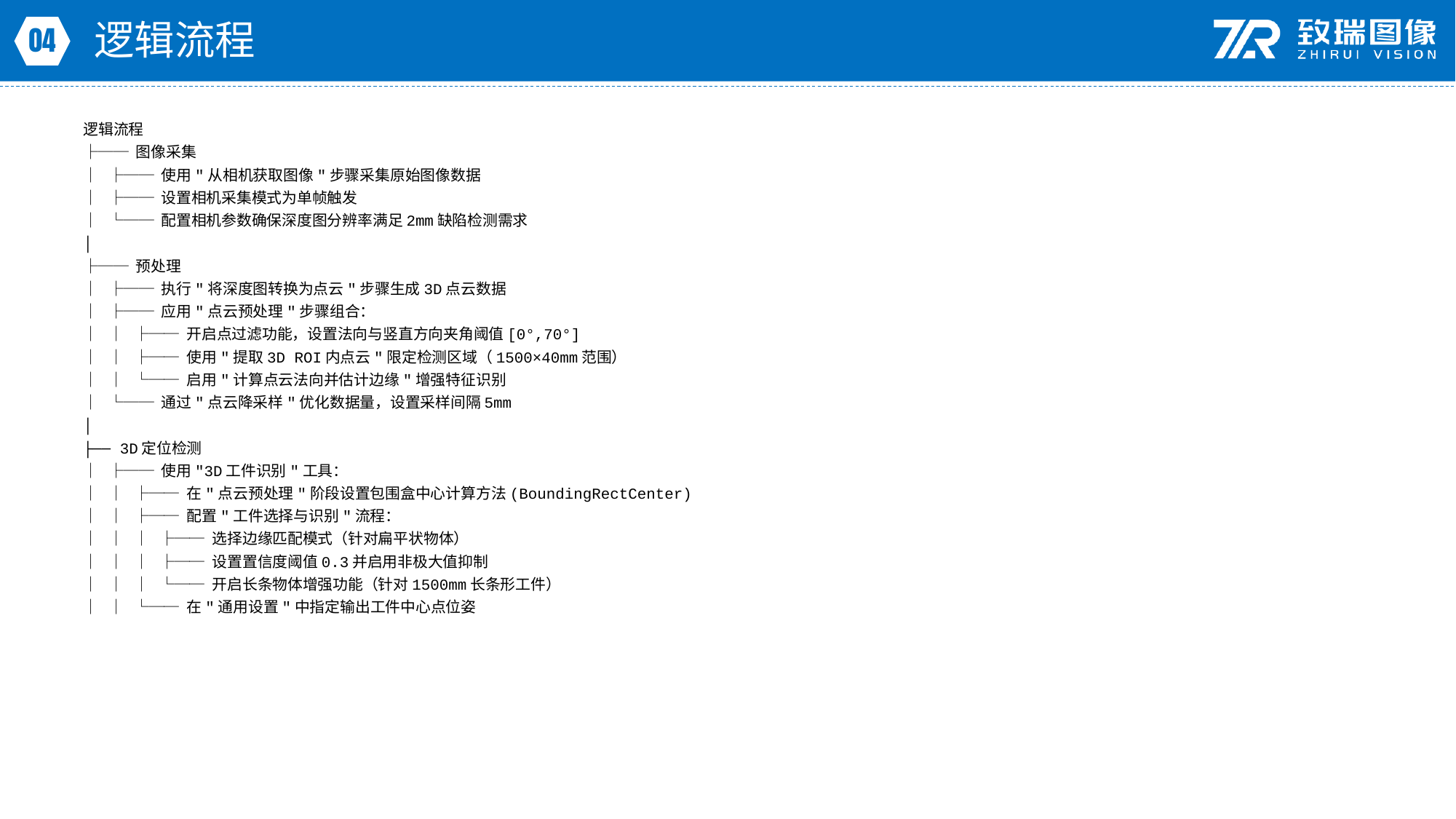

逻辑流程
04

逻辑流程
├── 图像采集
│   ├── 使用"从相机获取图像"步骤采集原始图像数据
│   ├── 设置相机采集模式为单帧触发
│   └── 配置相机参数确保深度图分辨率满足2mm缺陷检测需求
│
├── 预处理
│   ├── 执行"将深度图转换为点云"步骤生成3D点云数据
│   ├── 应用"点云预处理"步骤组合：
│   │   ├── 开启点过滤功能，设置法向与竖直方向夹角阈值[0°,70°]
│   │   ├── 使用"提取3D ROI内点云"限定检测区域（1500×40mm范围）
│   │   └── 启用"计算点云法向并估计边缘"增强特征识别
│   └── 通过"点云降采样"优化数据量，设置采样间隔5mm
│
├── 3D定位检测
│   ├── 使用"3D工件识别"工具：
│   │   ├── 在"点云预处理"阶段设置包围盒中心计算方法(BoundingRectCenter)
│   │   ├── 配置"工件选择与识别"流程：
│   │   │   ├── 选择边缘匹配模式（针对扁平状物体）
│   │   │   ├── 设置置信度阈值0.3并启用非极大值抑制
│   │   │   └── 开启长条物体增强功能（针对1500mm长条形工件）
│   │   └── 在"通用设置"中指定输出工件中心点位姿